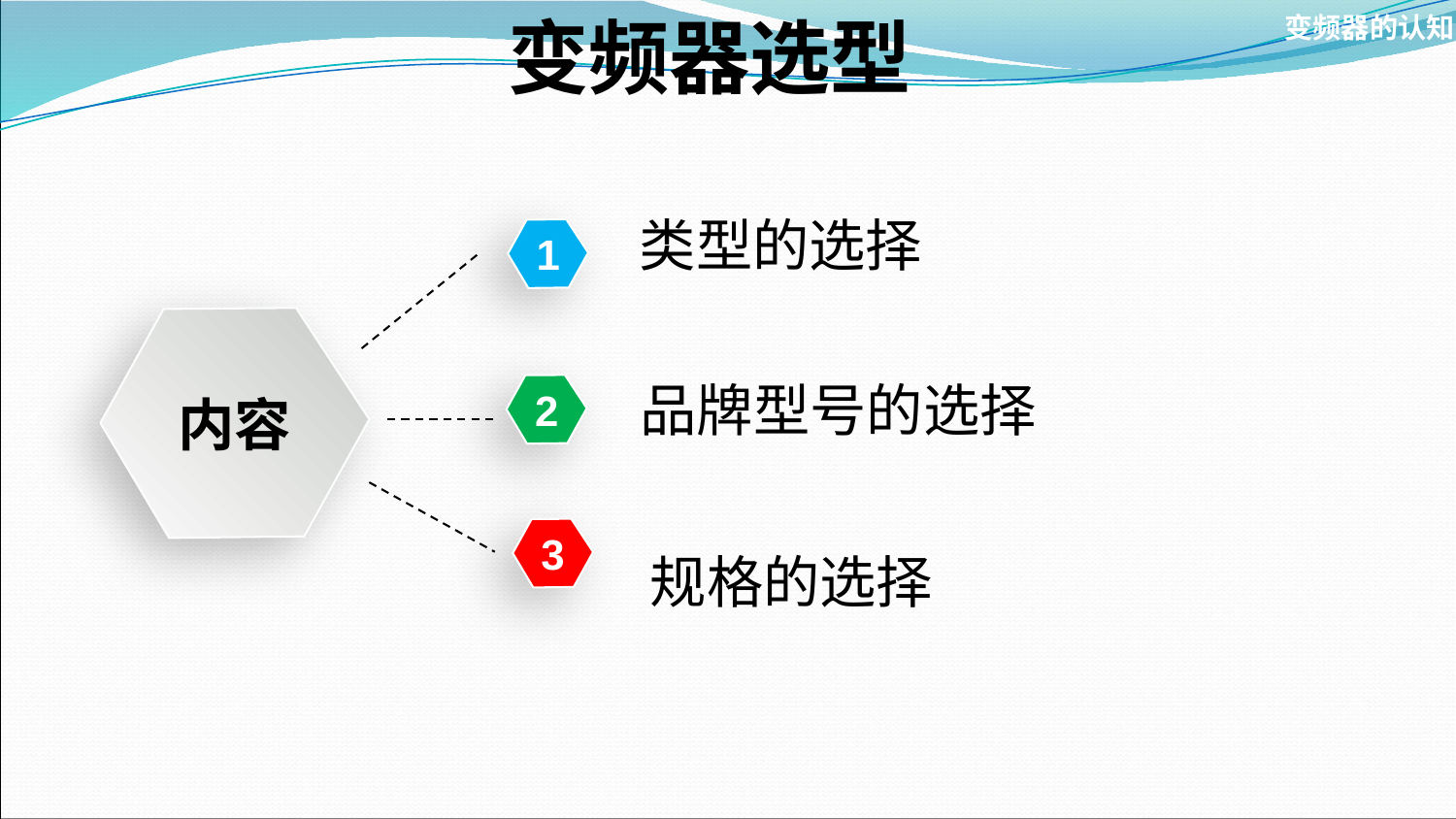

变频器选型
变频器的认知
类型的选择
1
内容
品牌型号的选择
2
3
规格的选择
2